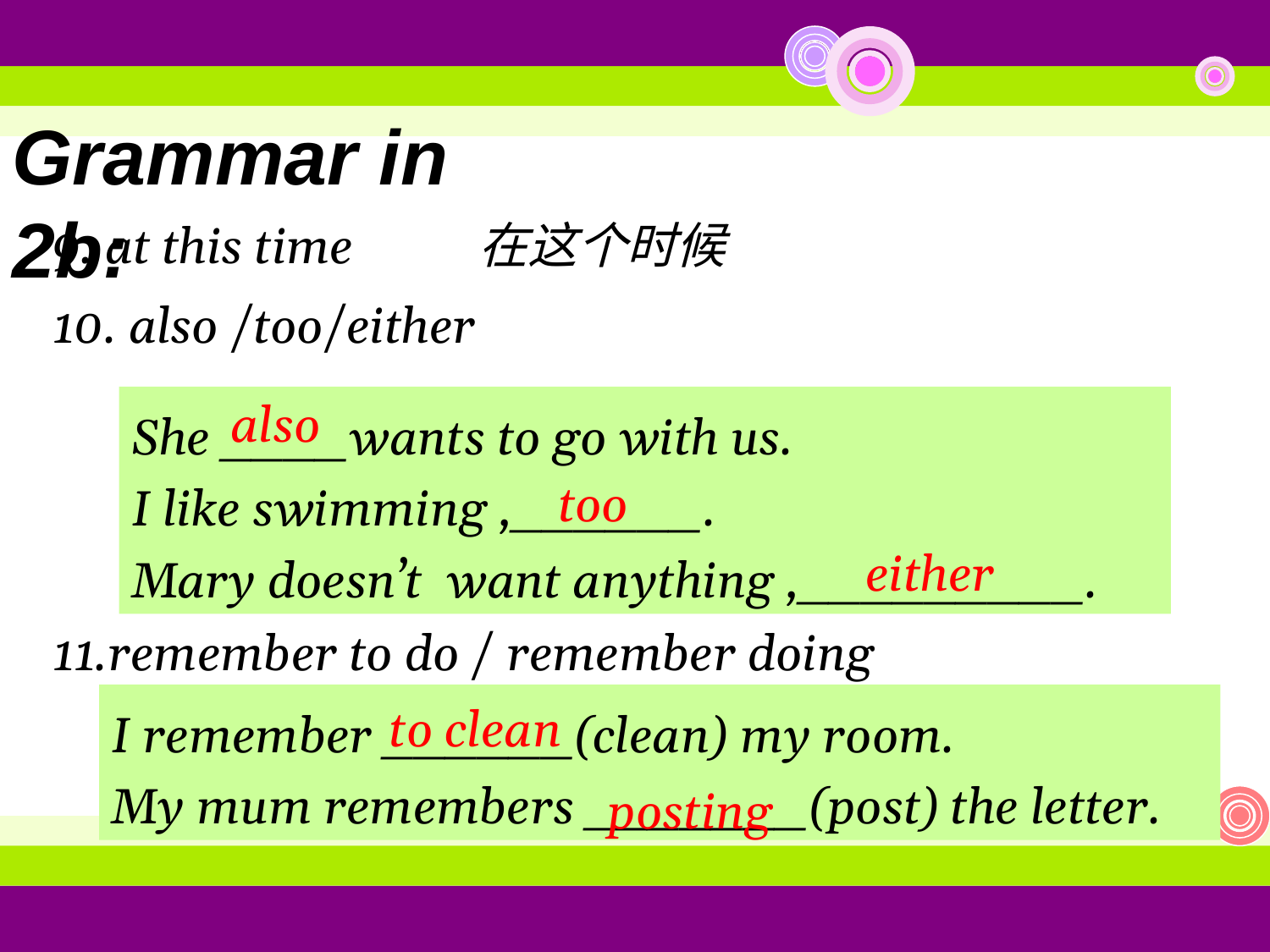

Grammar in 2b:
9. at this time
在这个时候
10. also /too/either
She ____wants to go with us.
I like swimming ,______.
Mary doesn’t  want anything ,_________.
also
too
either
11.remember to do / remember doing
I remember ______(clean) my room.
My mum remembers _______(post) the letter.
to clean
posting